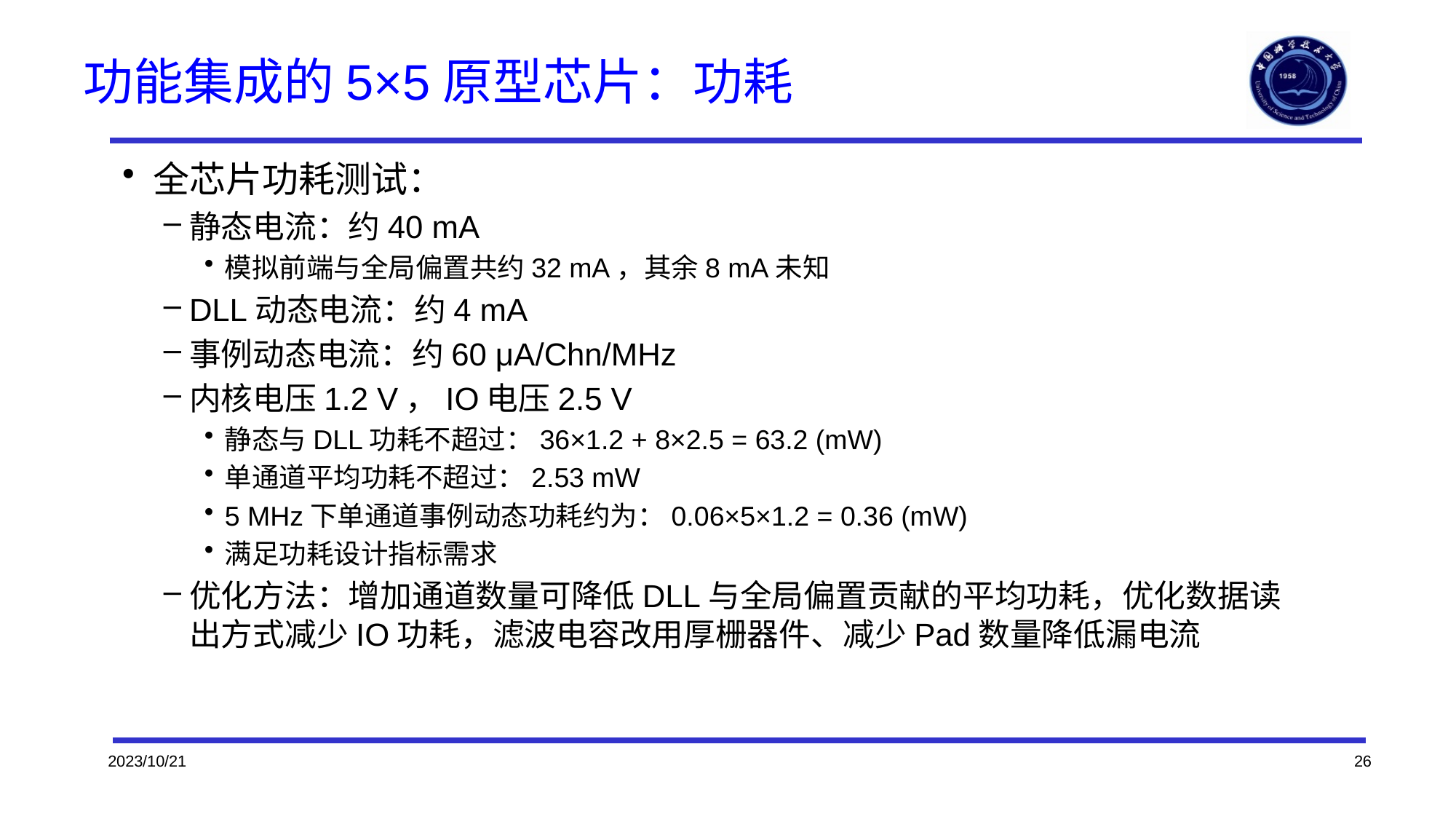

# 功能集成的5×5原型芯片：功耗
全芯片功耗测试：
静态电流：约40 mA
模拟前端与全局偏置共约32 mA，其余8 mA未知
DLL动态电流：约4 mA
事例动态电流：约60 μA/Chn/MHz
内核电压1.2 V，IO电压2.5 V
静态与DLL功耗不超过：36×1.2 + 8×2.5 = 63.2 (mW)
单通道平均功耗不超过：2.53 mW
5 MHz下单通道事例动态功耗约为：0.06×5×1.2 = 0.36 (mW)
满足功耗设计指标需求
优化方法：增加通道数量可降低DLL与全局偏置贡献的平均功耗，优化数据读出方式减少IO功耗，滤波电容改用厚栅器件、减少Pad数量降低漏电流

2023/10/21
26